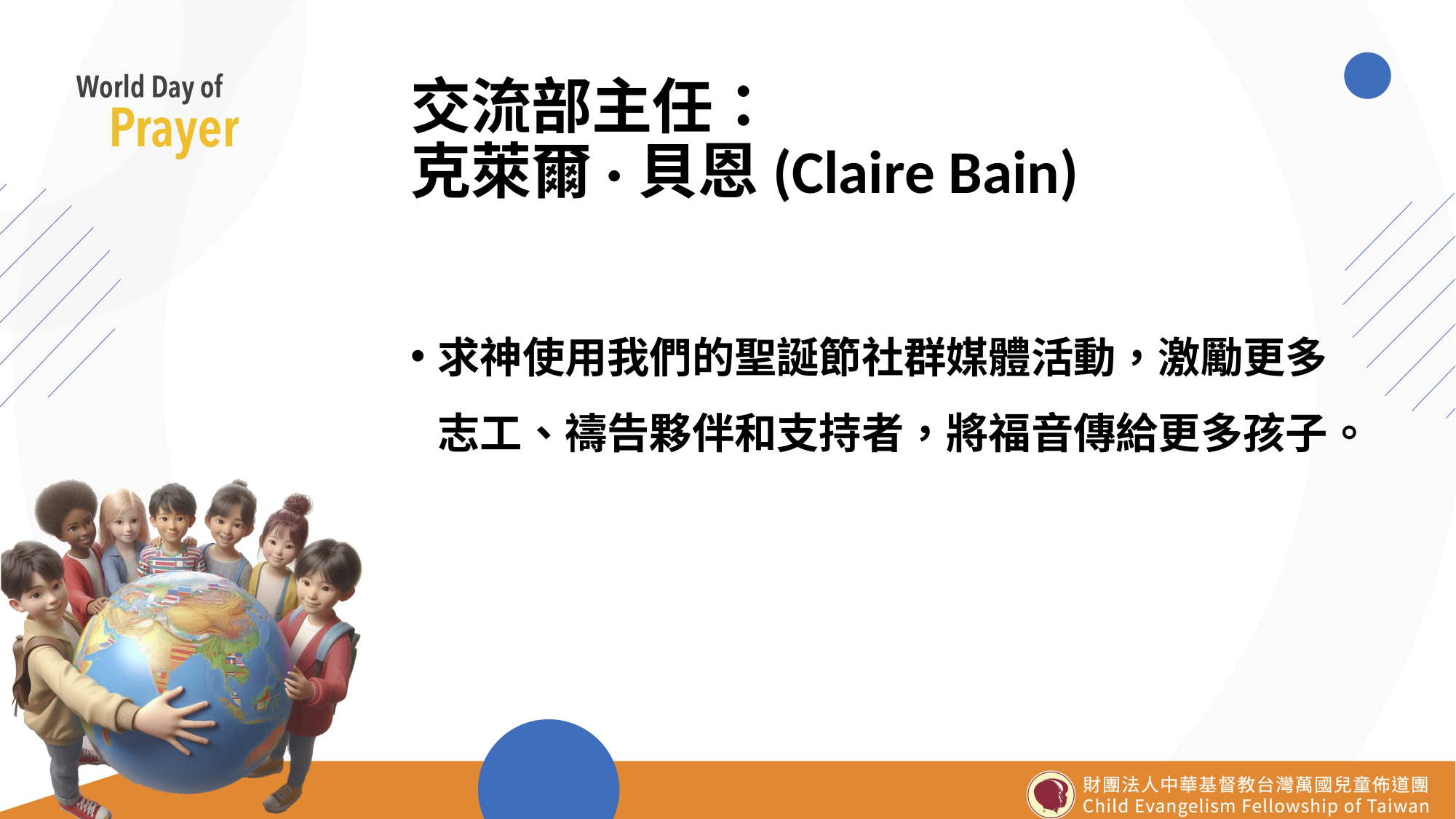

# 交流部主任： 克萊爾·貝恩(Claire Bain)
求神使用我們的聖誕節社群媒體活動，激勵更多志工、禱告夥伴和支持者，將福音傳給更多孩子。